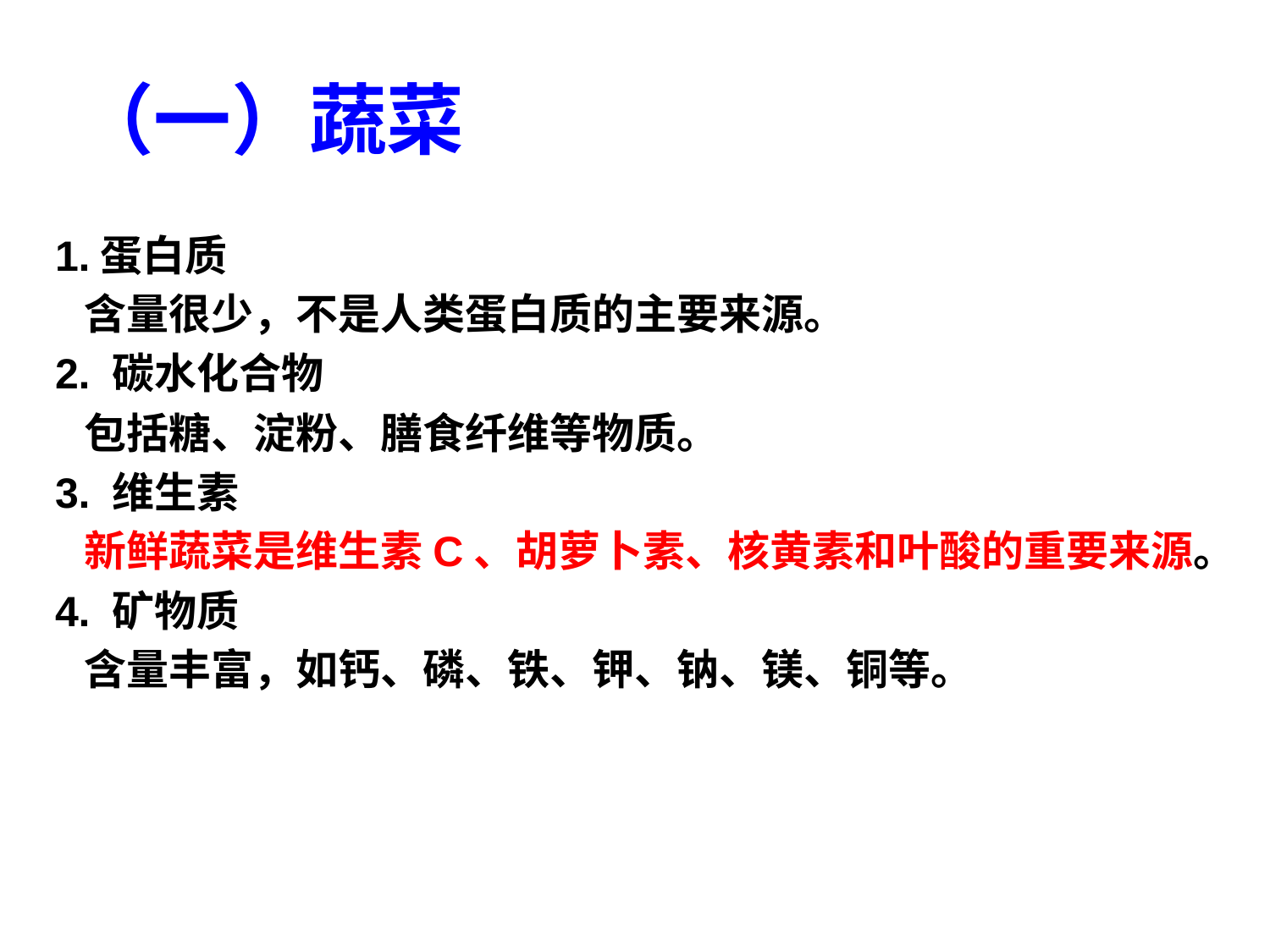

# （一）蔬菜
1.蛋白质
  含量很少，不是人类蛋白质的主要来源。
2. 碳水化合物
  包括糖、淀粉、膳食纤维等物质。
3. 维生素
  新鲜蔬菜是维生素C、胡萝卜素、核黄素和叶酸的重要来源。
4. 矿物质
  含量丰富，如钙、磷、铁、钾、钠、镁、铜等。